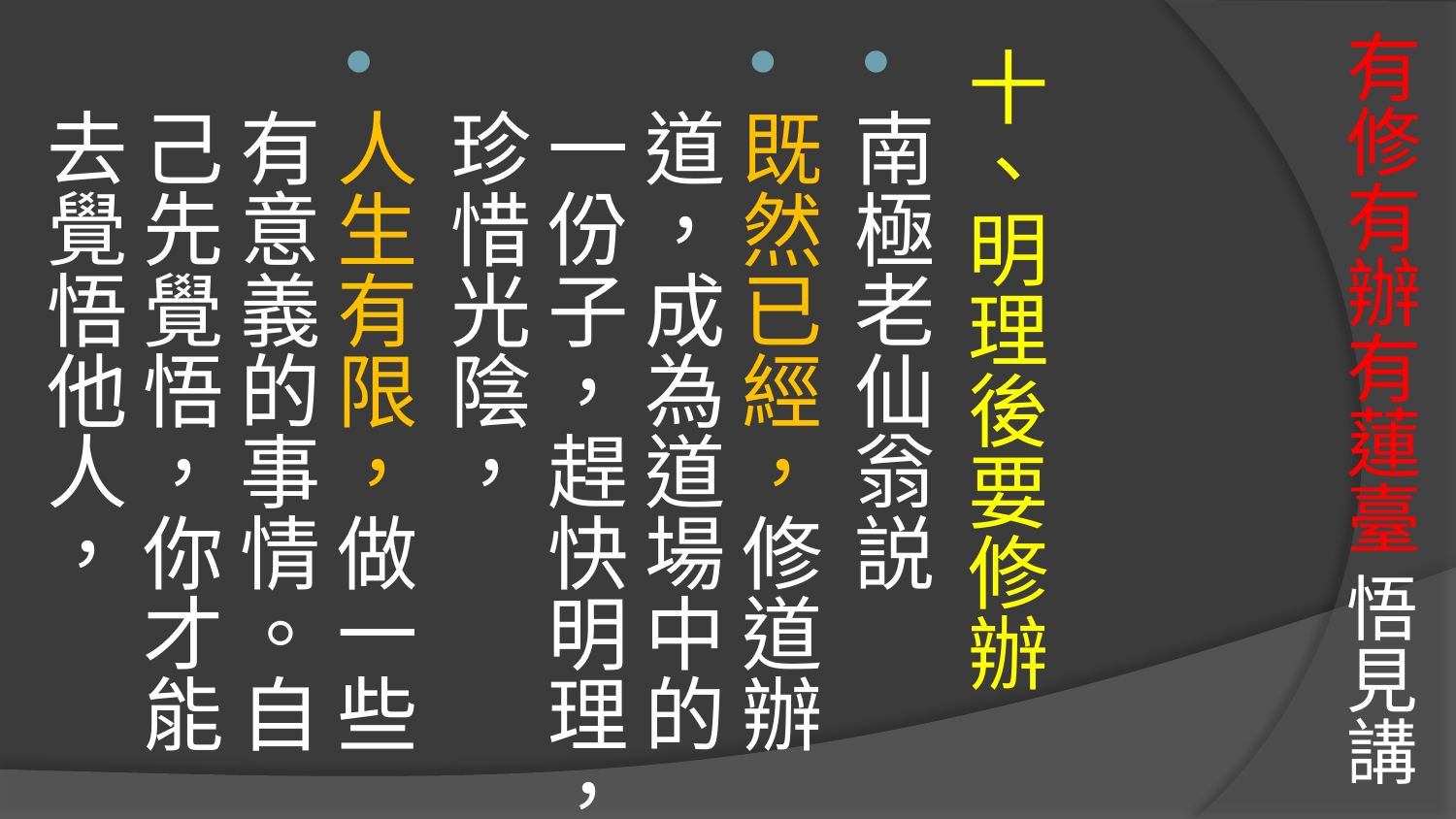

# 有修有辦有蓮臺 悟見講
十、明理後要修辦
南極老仙翁説
既然已經，修道辦道，成為道場中的一份子，趕快明理，珍惜光陰，
人生有限，做一些有意義的事情。自己先覺悟，你才能去覺悟他人，